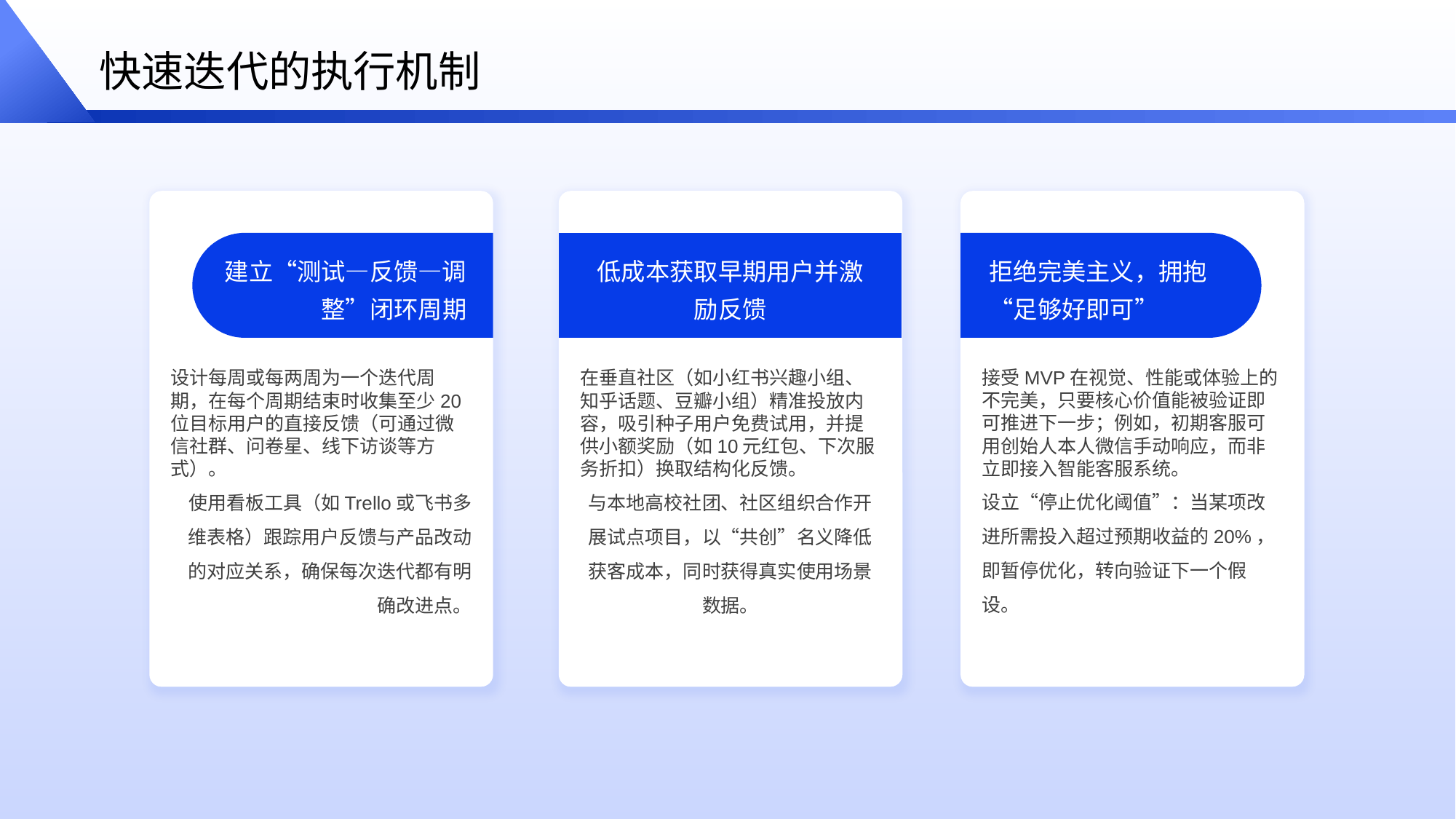

快速迭代的执行机制

建立“测试—反馈—调整”闭环周期
拒绝完美主义，拥抱“足够好即可”
低成本获取早期用户并激励反馈
接受MVP在视觉、性能或体验上的不完美，只要核心价值能被验证即可推进下一步；例如，初期客服可用创始人本人微信手动响应，而非立即接入智能客服系统。
设立“停止优化阈值”：当某项改进所需投入超过预期收益的20%，即暂停优化，转向验证下一个假设。
在垂直社区（如小红书兴趣小组、知乎话题、豆瓣小组）精准投放内容，吸引种子用户免费试用，并提供小额奖励（如10元红包、下次服务折扣）换取结构化反馈。
与本地高校社团、社区组织合作开展试点项目，以“共创”名义降低获客成本，同时获得真实使用场景数据。
设计每周或每两周为一个迭代周期，在每个周期结束时收集至少20位目标用户的直接反馈（可通过微信社群、问卷星、线下访谈等方式）。
使用看板工具（如Trello或飞书多维表格）跟踪用户反馈与产品改动的对应关系，确保每次迭代都有明确改进点。